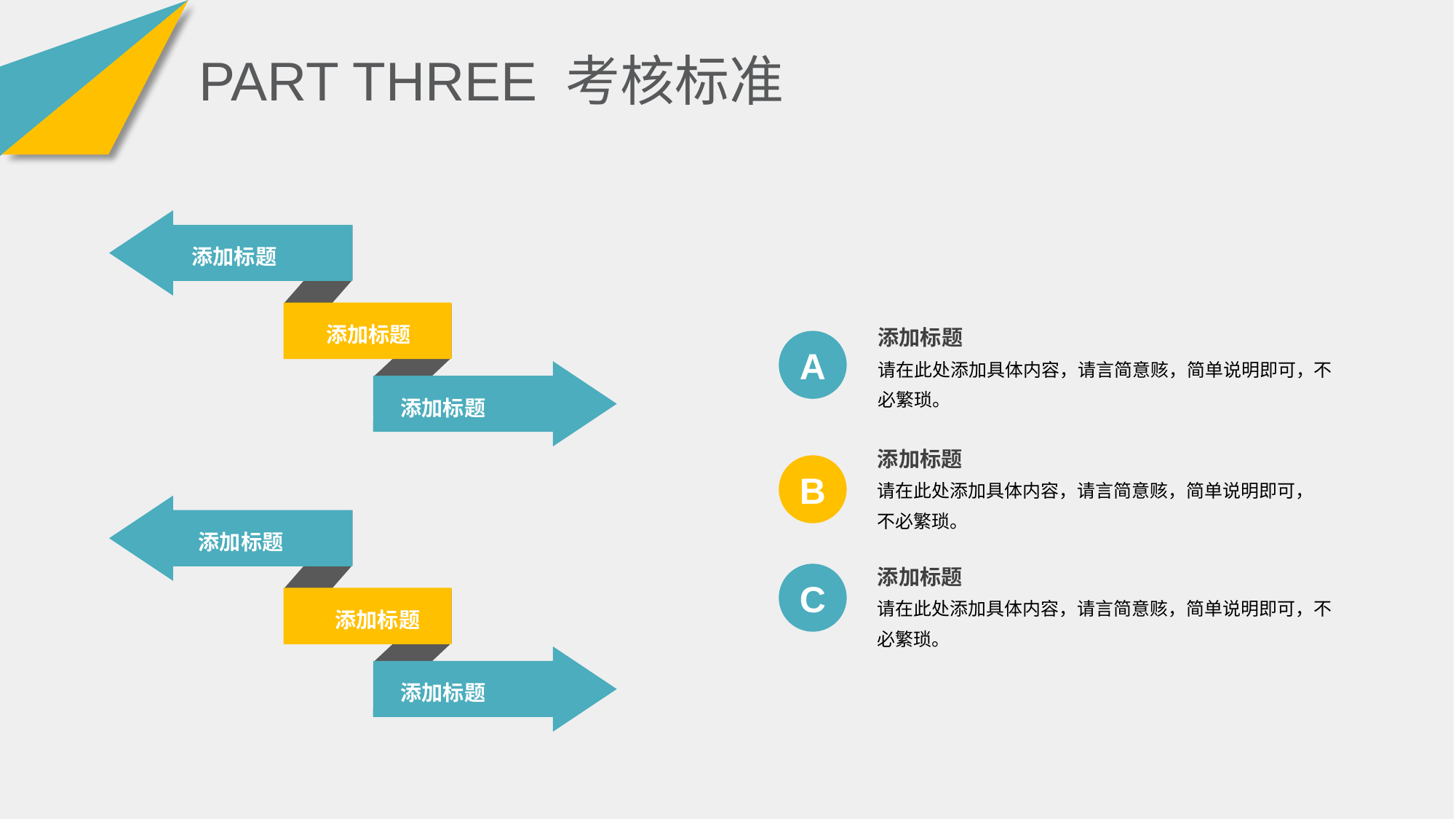

PART THREE 考核标准

添加标题

添加标题
添加标题
请在此处添加具体内容，请言简意赅，简单说明即可，不必繁琐。

A
添加标题

添加标题
请在此处添加具体内容，请言简意赅，简单说明即可，不必繁琐。
B
添加标题

添加标题
请在此处添加具体内容，请言简意赅，简单说明即可，不必繁琐。
C

添加标题

添加标题